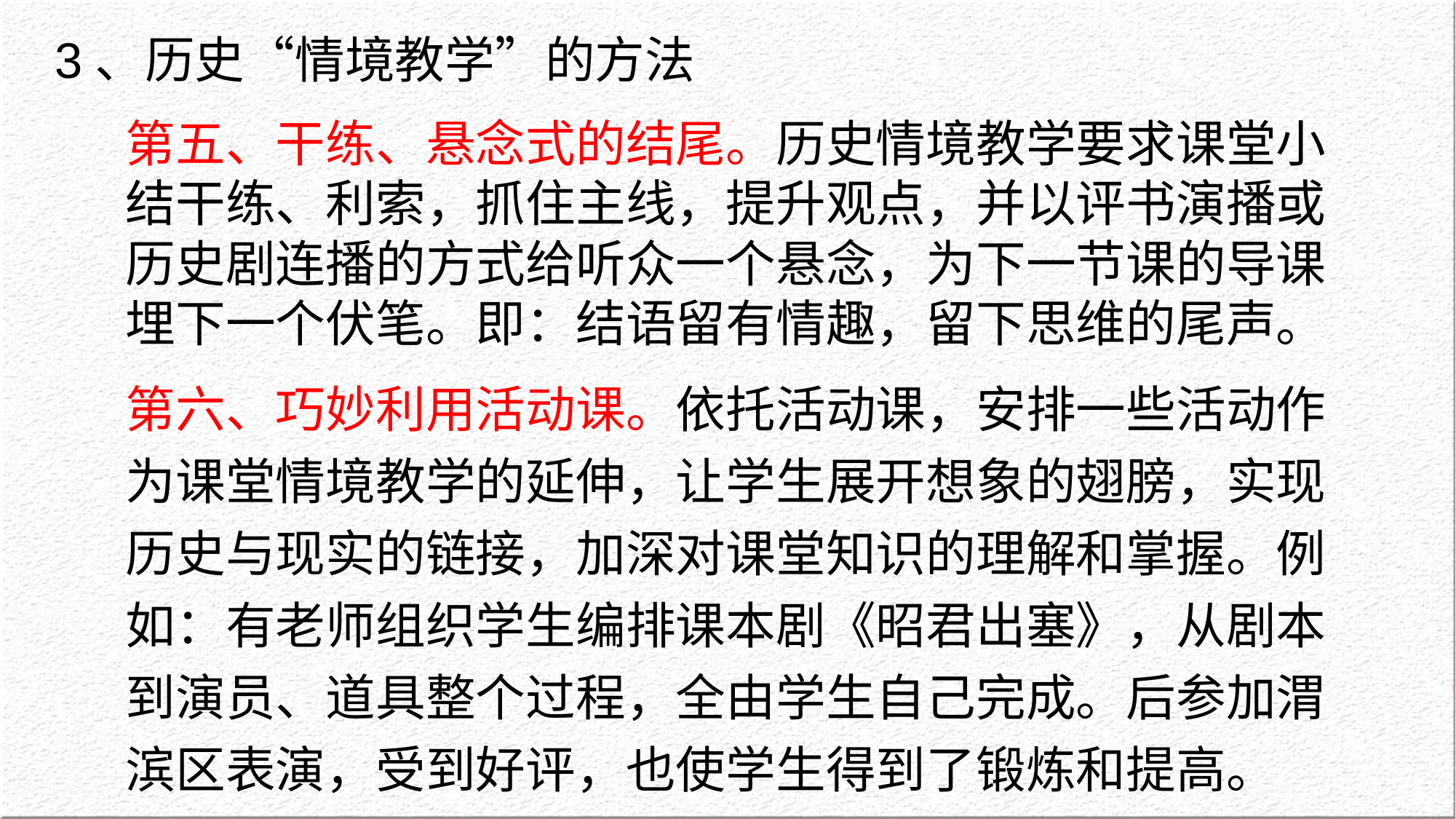

3、历史“情境教学”的方法
第五、干练、悬念式的结尾。历史情境教学要求课堂小结干练、利索，抓住主线，提升观点，并以评书演播或历史剧连播的方式给听众一个悬念，为下一节课的导课埋下一个伏笔。即：结语留有情趣，留下思维的尾声。
第六、巧妙利用活动课。依托活动课，安排一些活动作为课堂情境教学的延伸，让学生展开想象的翅膀，实现历史与现实的链接，加深对课堂知识的理解和掌握。例如：有老师组织学生编排课本剧《昭君出塞》，从剧本到演员、道具整个过程，全由学生自己完成。后参加渭滨区表演，受到好评，也使学生得到了锻炼和提高。